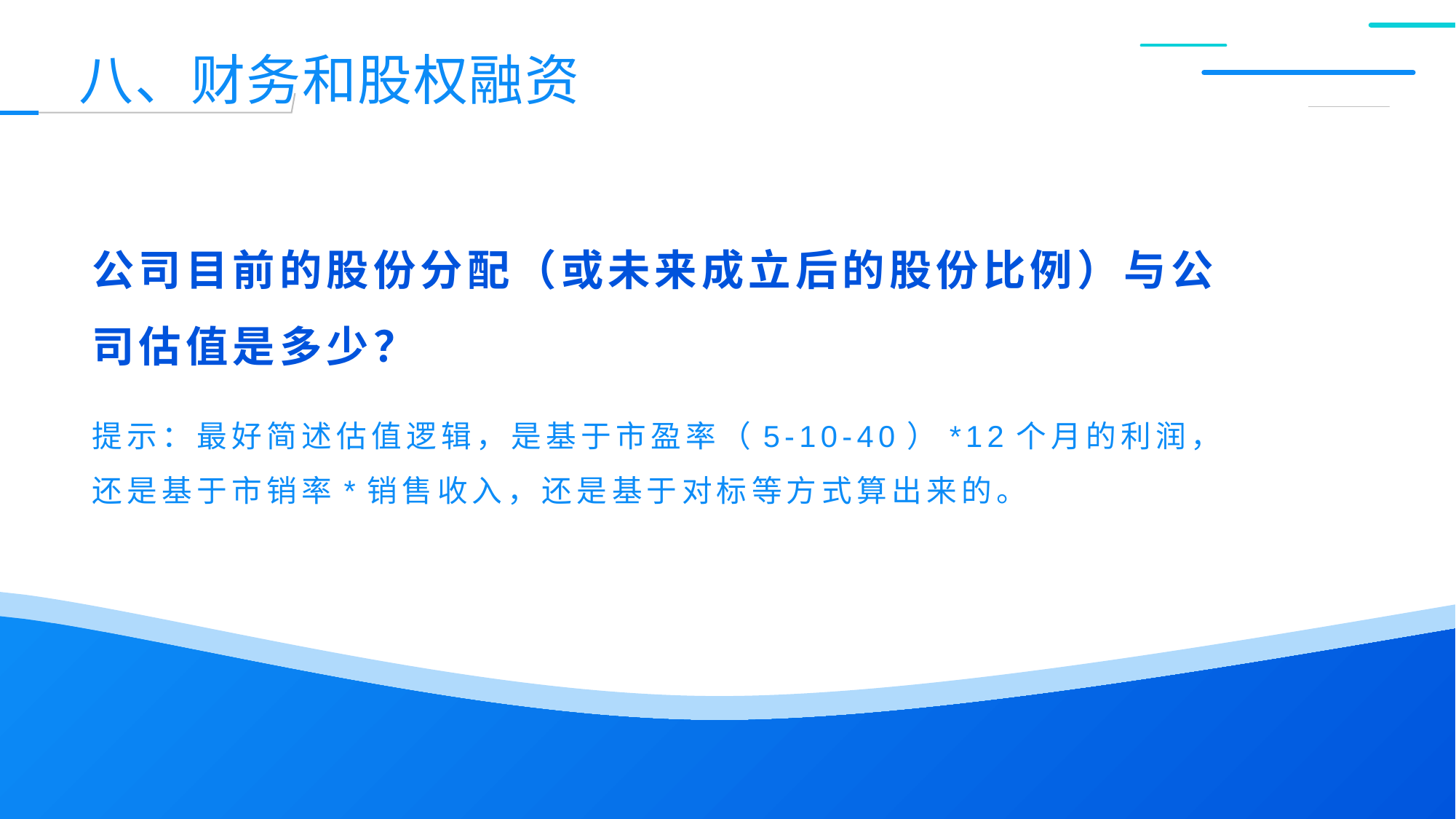

八、财务和股权融资

公司目前的股份分配（或未来成立后的股份比例）与公司估值是多少？

提示：最好简述估值逻辑，是基于市盈率（5-10-40）*12个月的利润，还是基于市销率*销售收入，还是基于对标等方式算出来的。